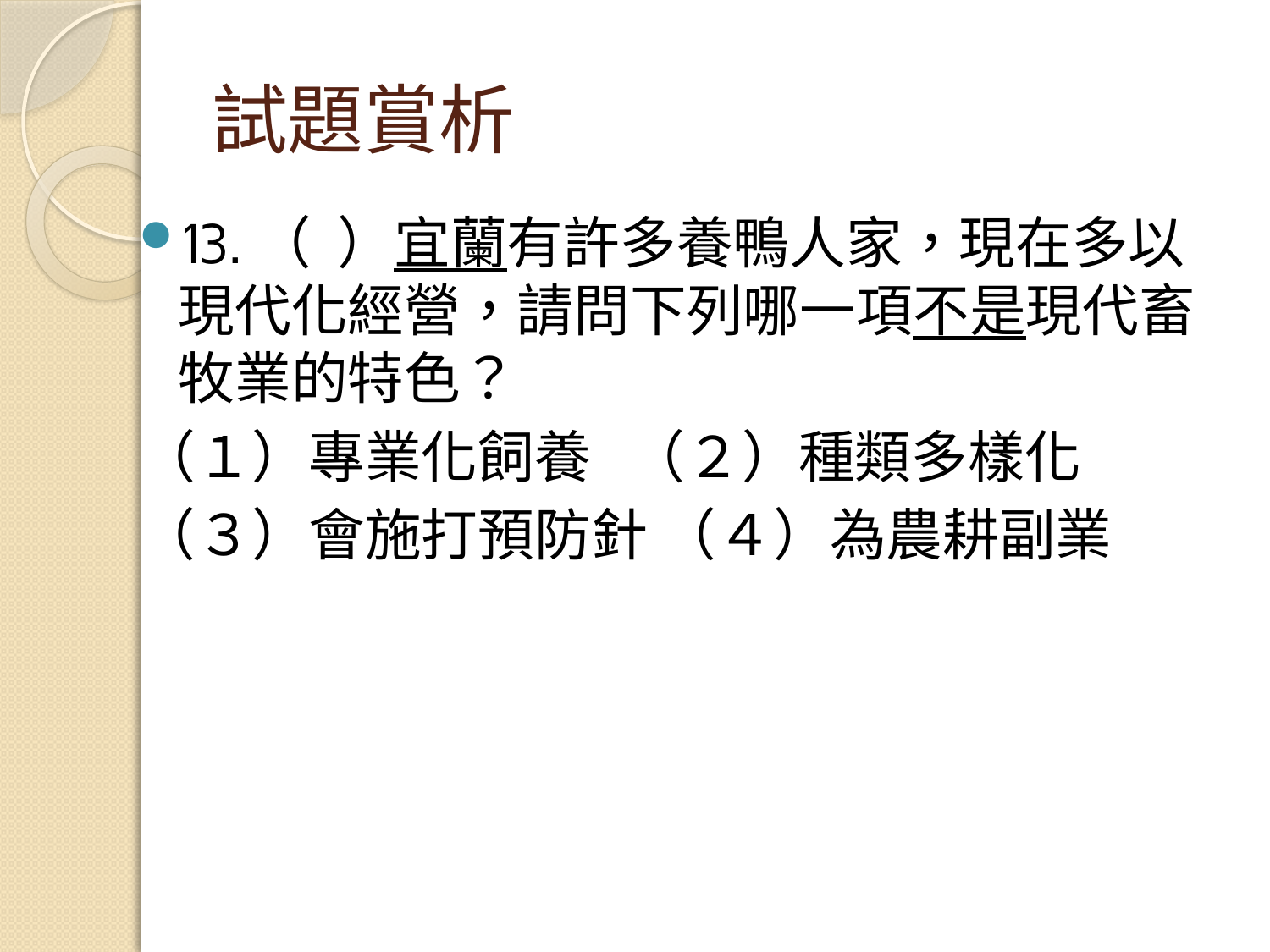

# 試題賞析
13.（  ）宜蘭有許多養鴨人家，現在多以現代化經營，請問下列哪一項不是現代畜牧業的特色？
（１）專業化飼養   （２）種類多樣化
（３）會施打預防針 （４）為農耕副業